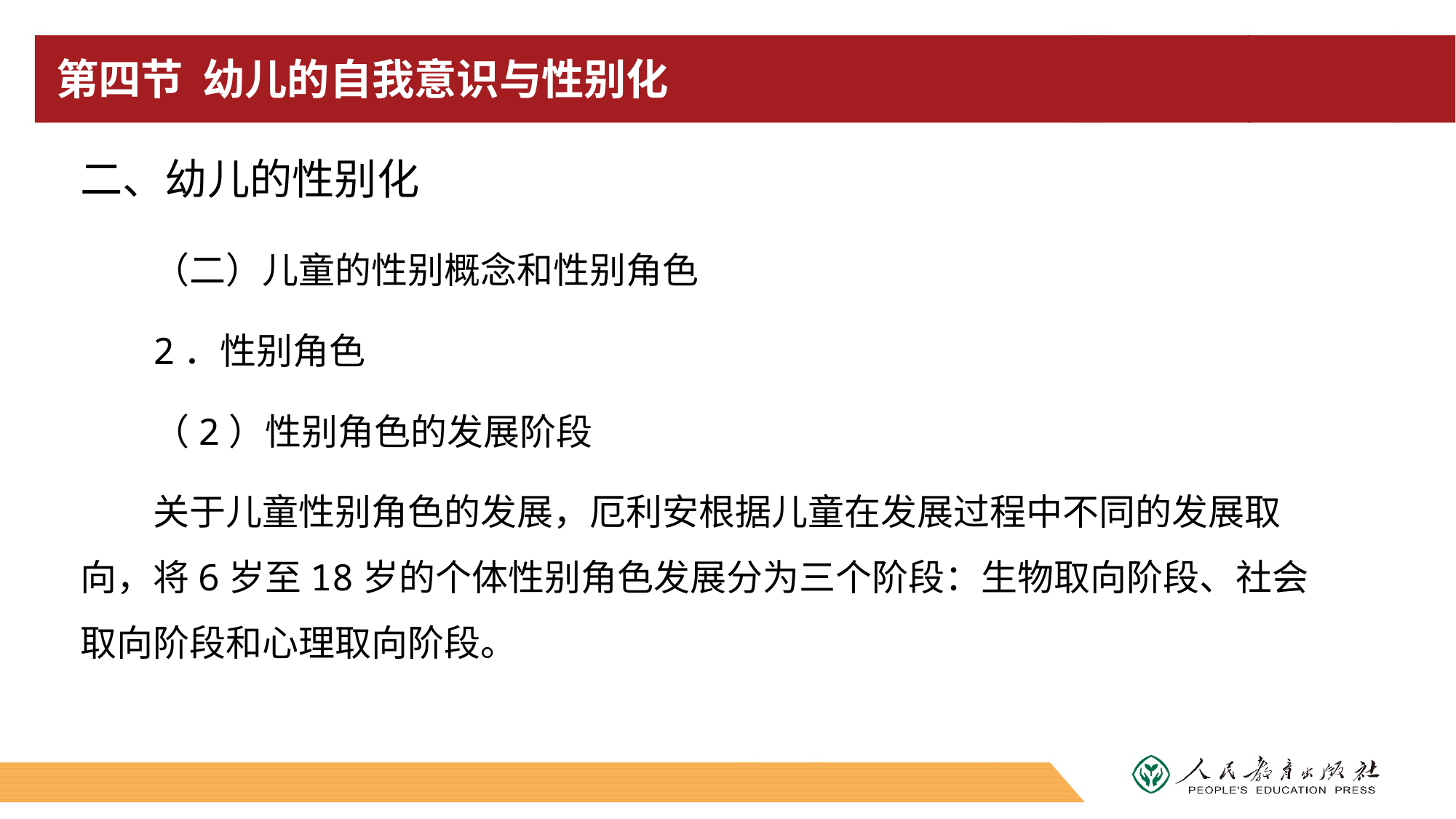

# 第四节  幼儿的自我意识与性别化
二、幼儿的性别化
（二）儿童的性别概念和性别角色
2．性别角色
（2）性别角色的发展阶段
关于儿童性别角色的发展，厄利安根据儿童在发展过程中不同的发展取向，将6岁至18岁的个体性别角色发展分为三个阶段：生物取向阶段、社会取向阶段和心理取向阶段。